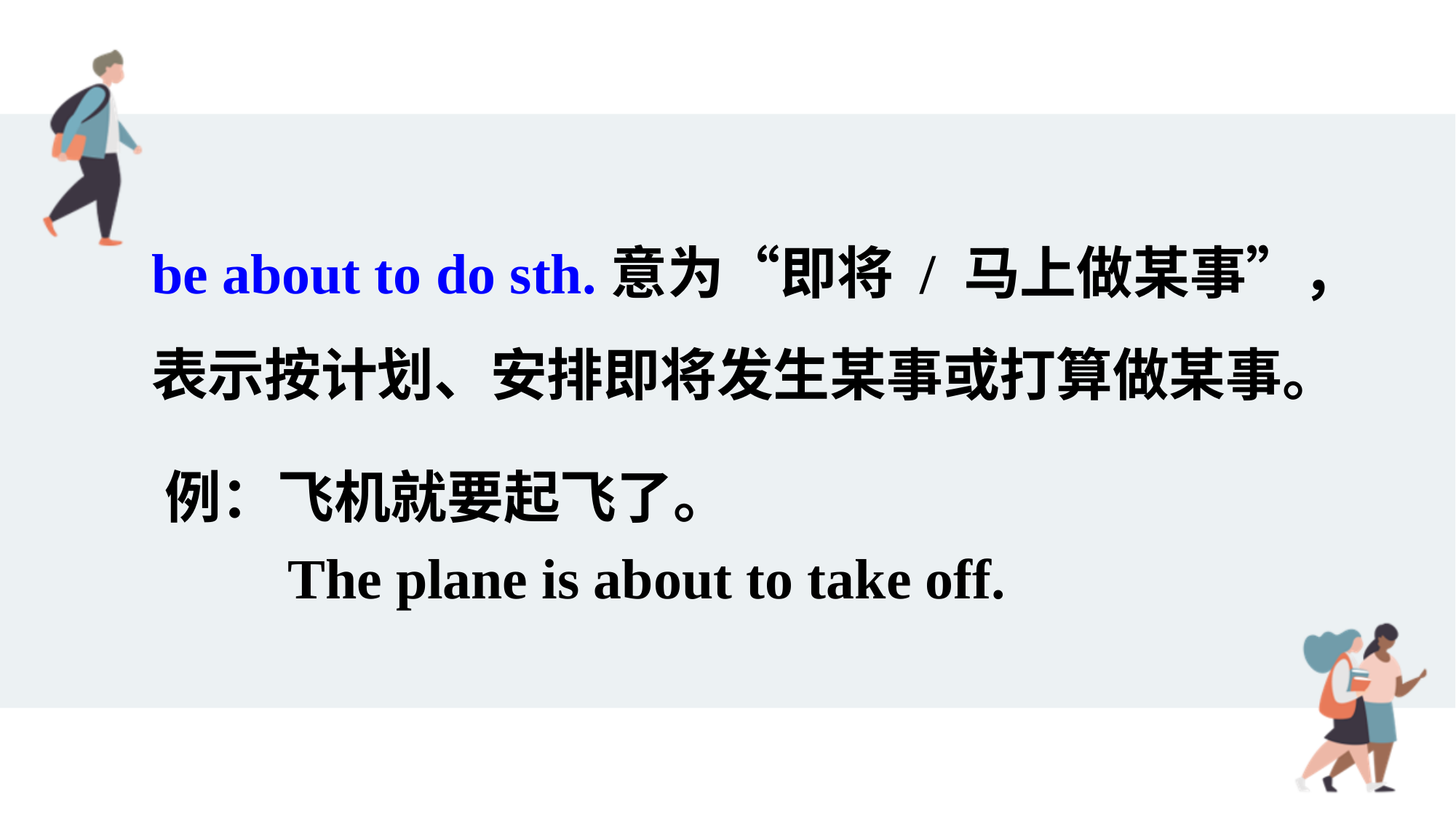

be about to do sth.意为“即将 / 马上做某事”，表示按计划、安排即将发生某事或打算做某事。
例：飞机就要起飞了。
 	 The plane is about to take off.